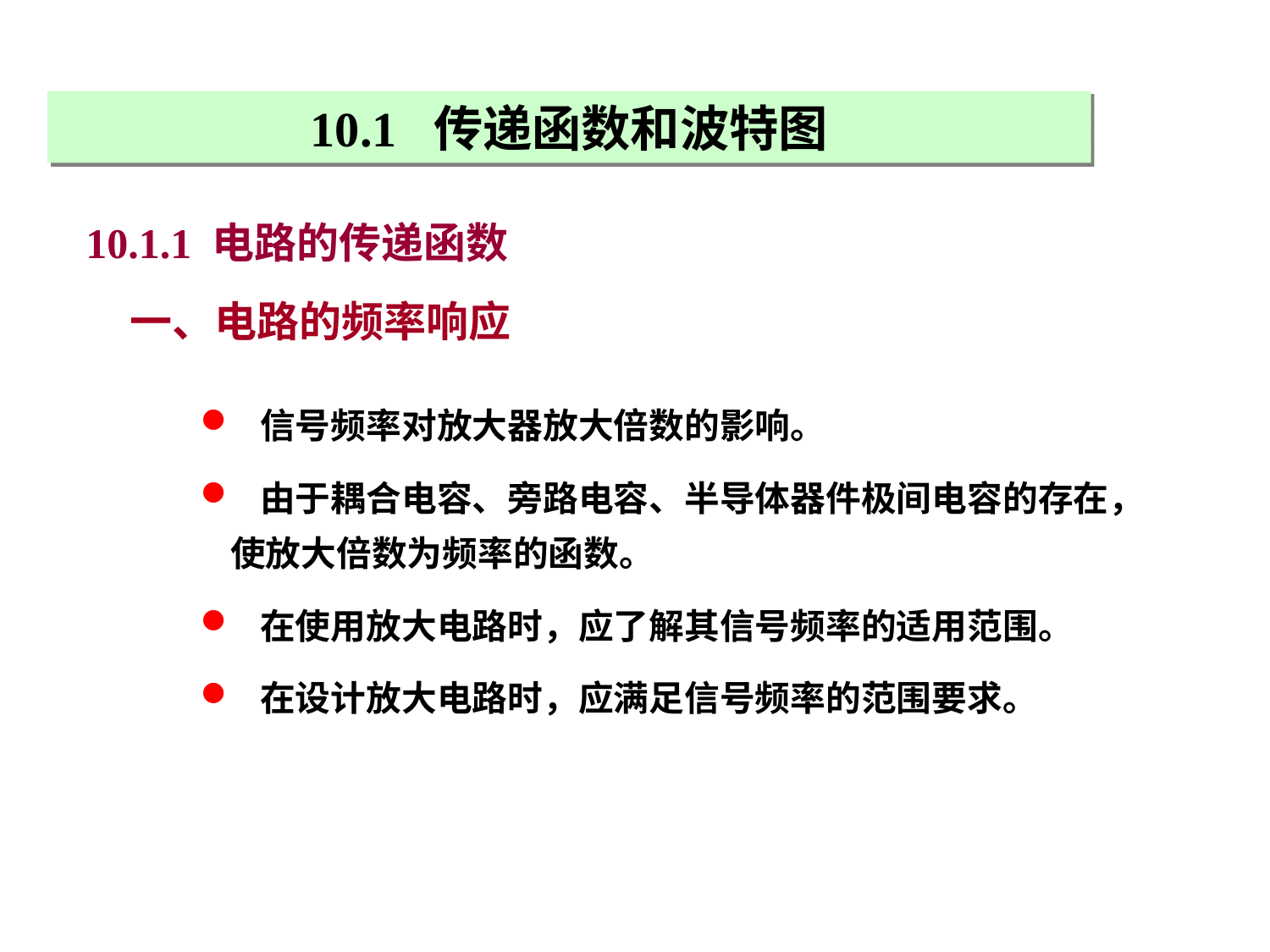

10.1  传递函数和波特图
10.1.1 电路的传递函数
一、电路的频率响应
  信号频率对放大器放大倍数的影响。
  由于耦合电容、旁路电容、半导体器件极间电容的存在，使放大倍数为频率的函数。
  在使用放大电路时，应了解其信号频率的适用范围。
  在设计放大电路时，应满足信号频率的范围要求。